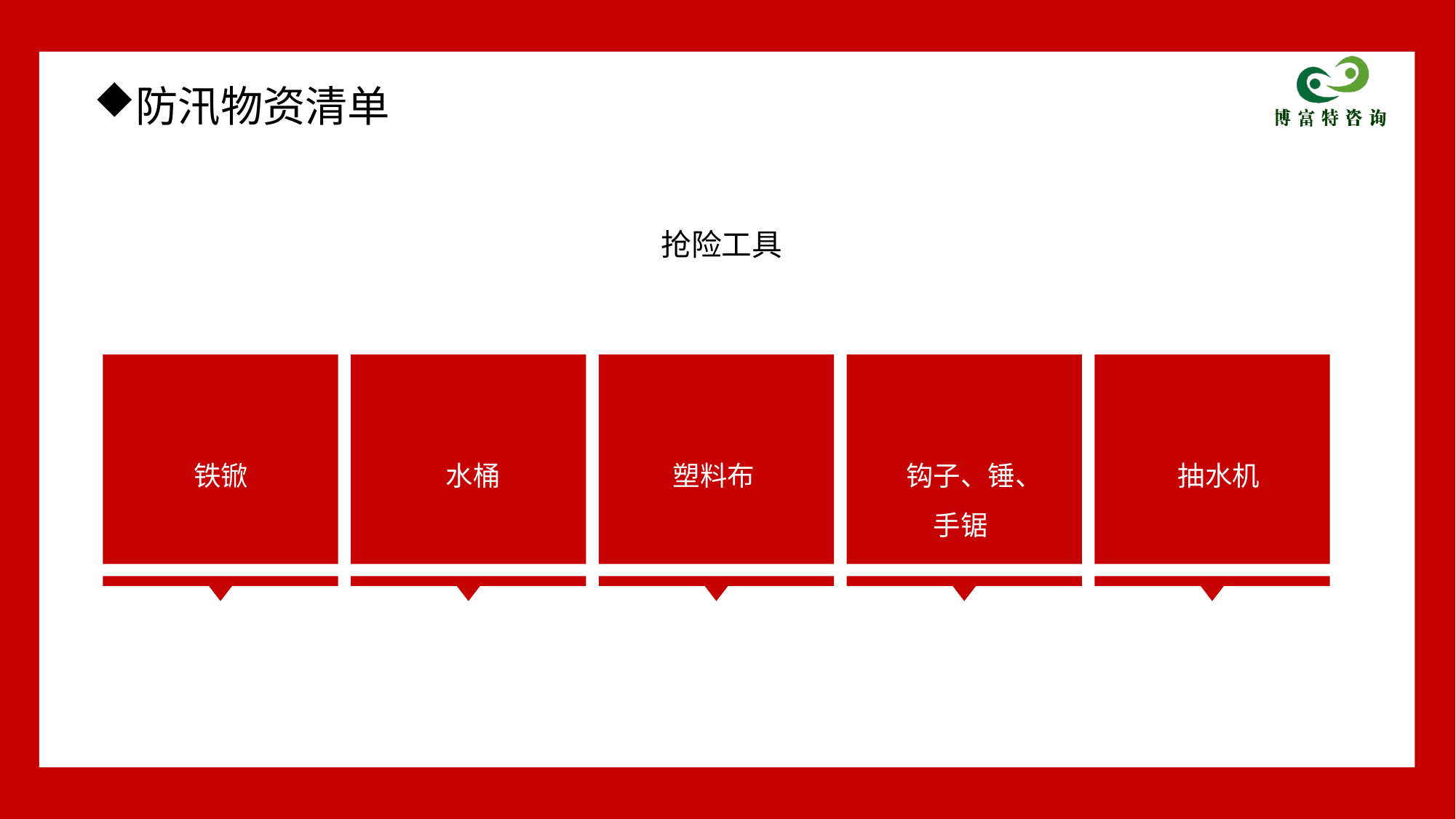

防汛物资清单
抢险工具

铁锨
水桶
塑料布
钩子、锤、手锯
 抽水机